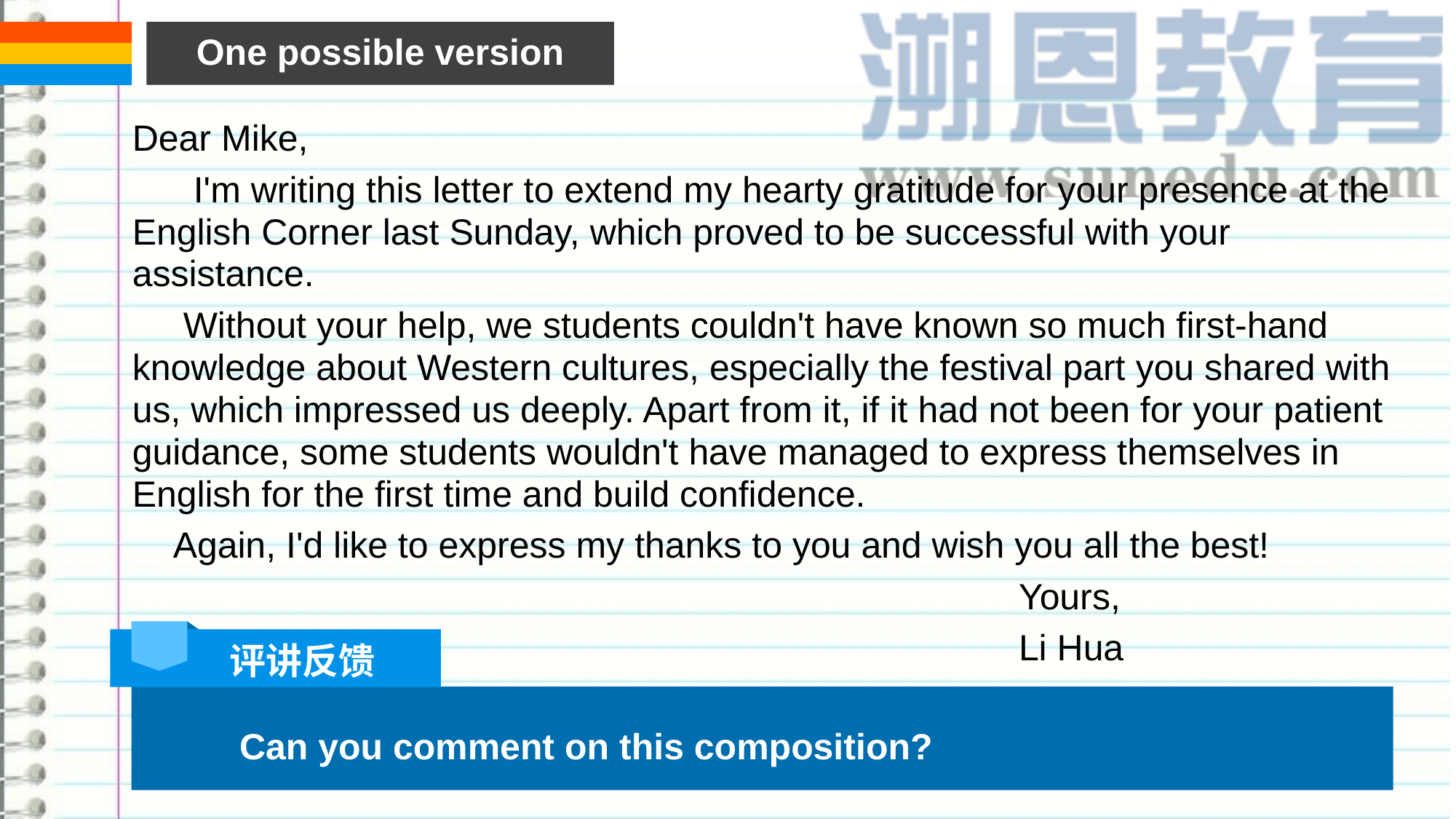

One possible version
Dear Mike,
      I'm writing this letter to extend my hearty gratitude for your presence at the English Corner last Sunday, which proved to be successful with your assistance.
     Without your help, we students couldn't have known so much first-hand knowledge about Western cultures, especially the festival part you shared with us, which impressed us deeply. Apart from it, if it had not been for your patient guidance, some students wouldn't have managed to express themselves in English for the first time and build confidence.
    Again, I'd like to express my thanks to you and wish you all the best!
                                                                                       Yours,
                                                                                       Li Hua
评讲反馈

Can you comment on this composition?